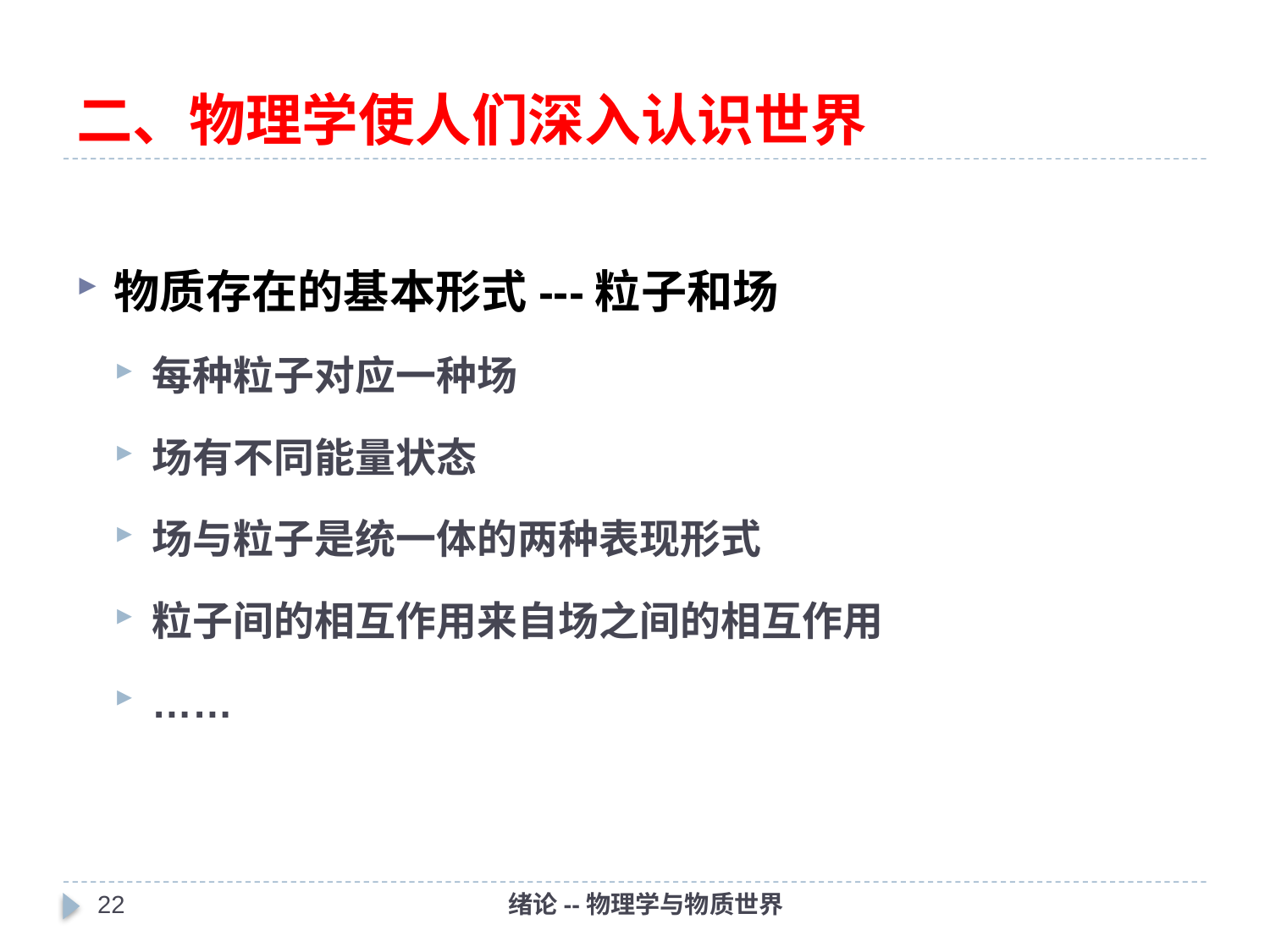

# 二、物理学使人们深入认识世界

物质存在的基本形式---粒子和场
每种粒子对应一种场
场有不同能量状态
场与粒子是统一体的两种表现形式
粒子间的相互作用来自场之间的相互作用
……
22
绪论--物理学与物质世界